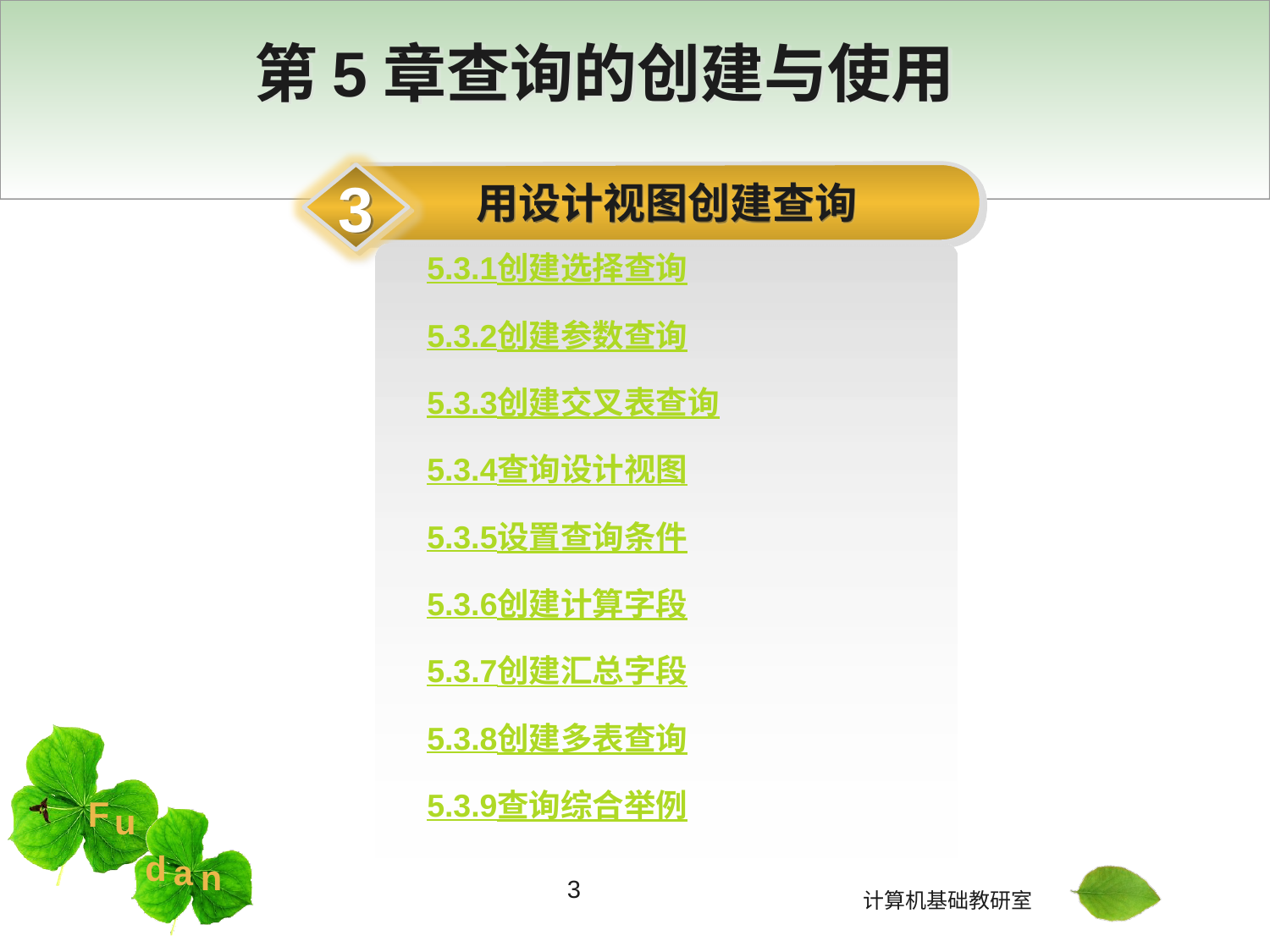

# 第5章查询的创建与使用
3

用设计视图创建查询

5.3.1创建选择查询
5.3.2创建参数查询
5.3.3创建交叉表查询
5.3.4查询设计视图
5.3.5设置查询条件
5.3.6创建计算字段
5.3.7创建汇总字段
5.3.8创建多表查询
5.3.9查询综合举例

3